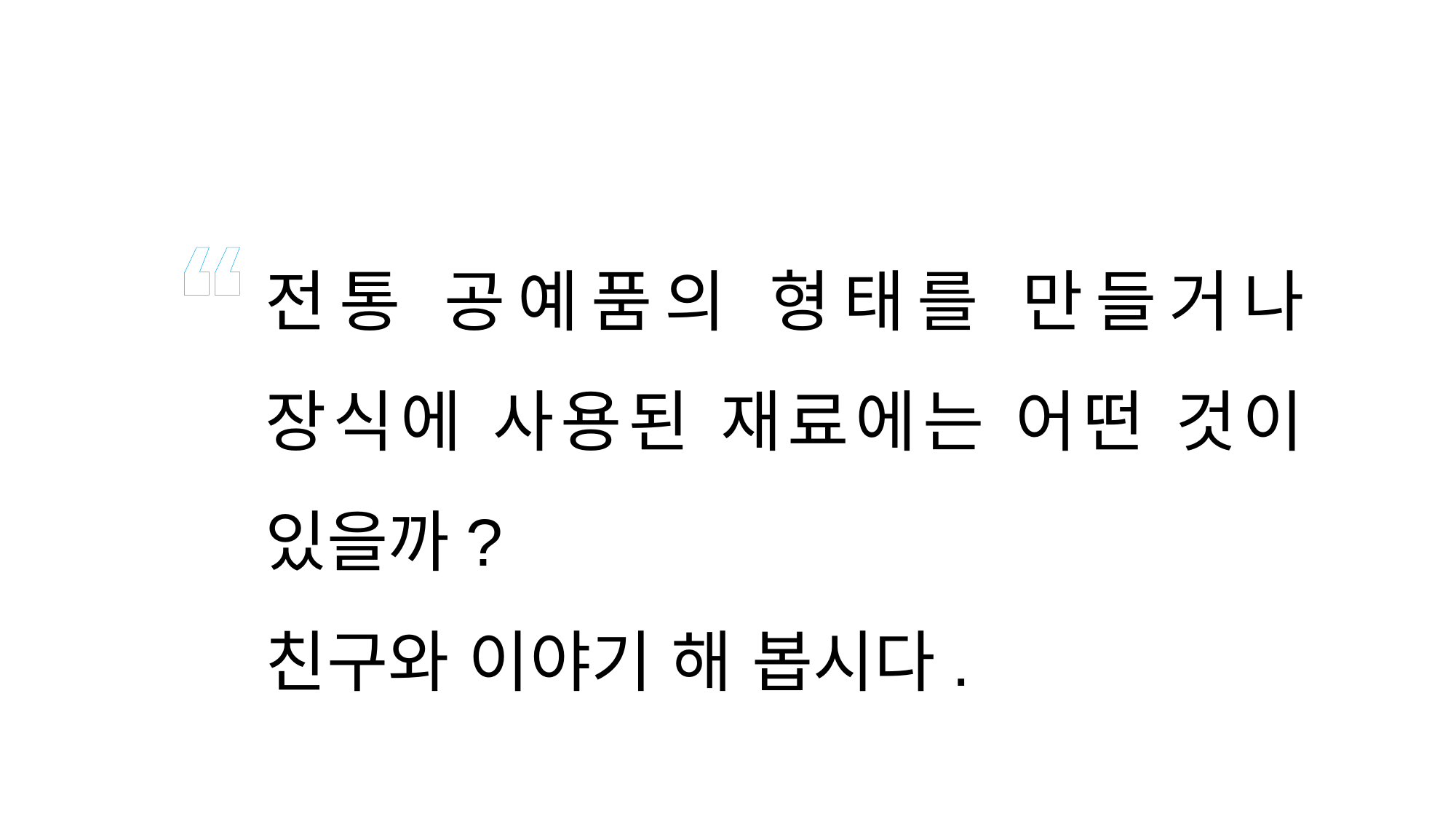

“
전통 공예품의 형태를 만들거나 장식에 사용된 재료에는 어떤 것이 있을까?
친구와 이야기 해 봅시다.